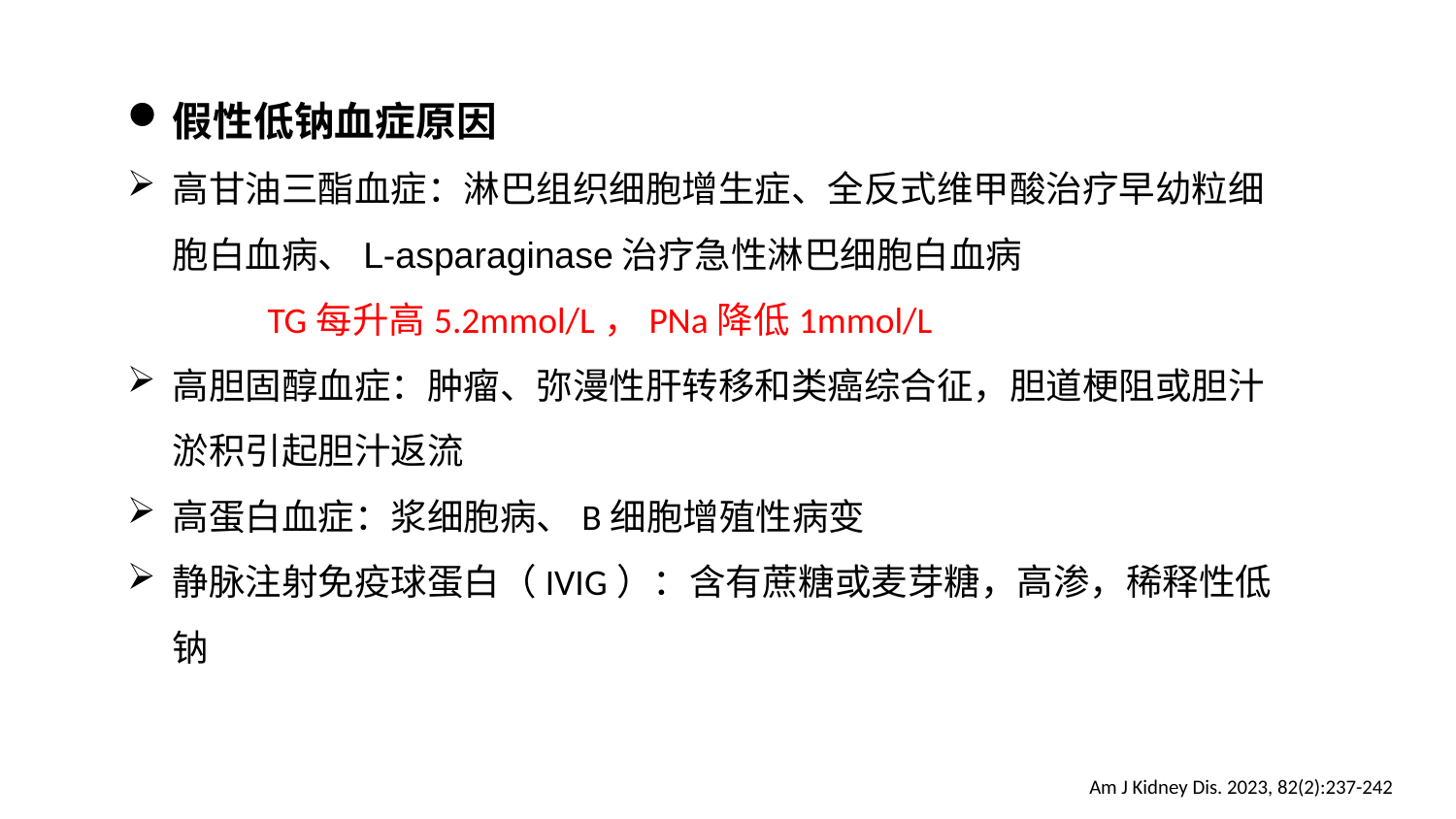

假性低钠血症原因
高甘油三酯血症：淋巴组织细胞增生症、全反式维甲酸治疗早幼粒细胞白血病、L-asparaginase治疗急性淋巴细胞白血病
                 TG每升高5.2mmol/L，PNa降低1mmol/L
高胆固醇血症：肿瘤、弥漫性肝转移和类癌综合征，胆道梗阻或胆汁淤积引起胆汁返流
高蛋白血症：浆细胞病、B细胞增殖性病变
静脉注射免疫球蛋白（IVIG）：含有蔗糖或麦芽糖，高渗，稀释性低钠
Am J Kidney Dis. 2023, 82(2):237-242